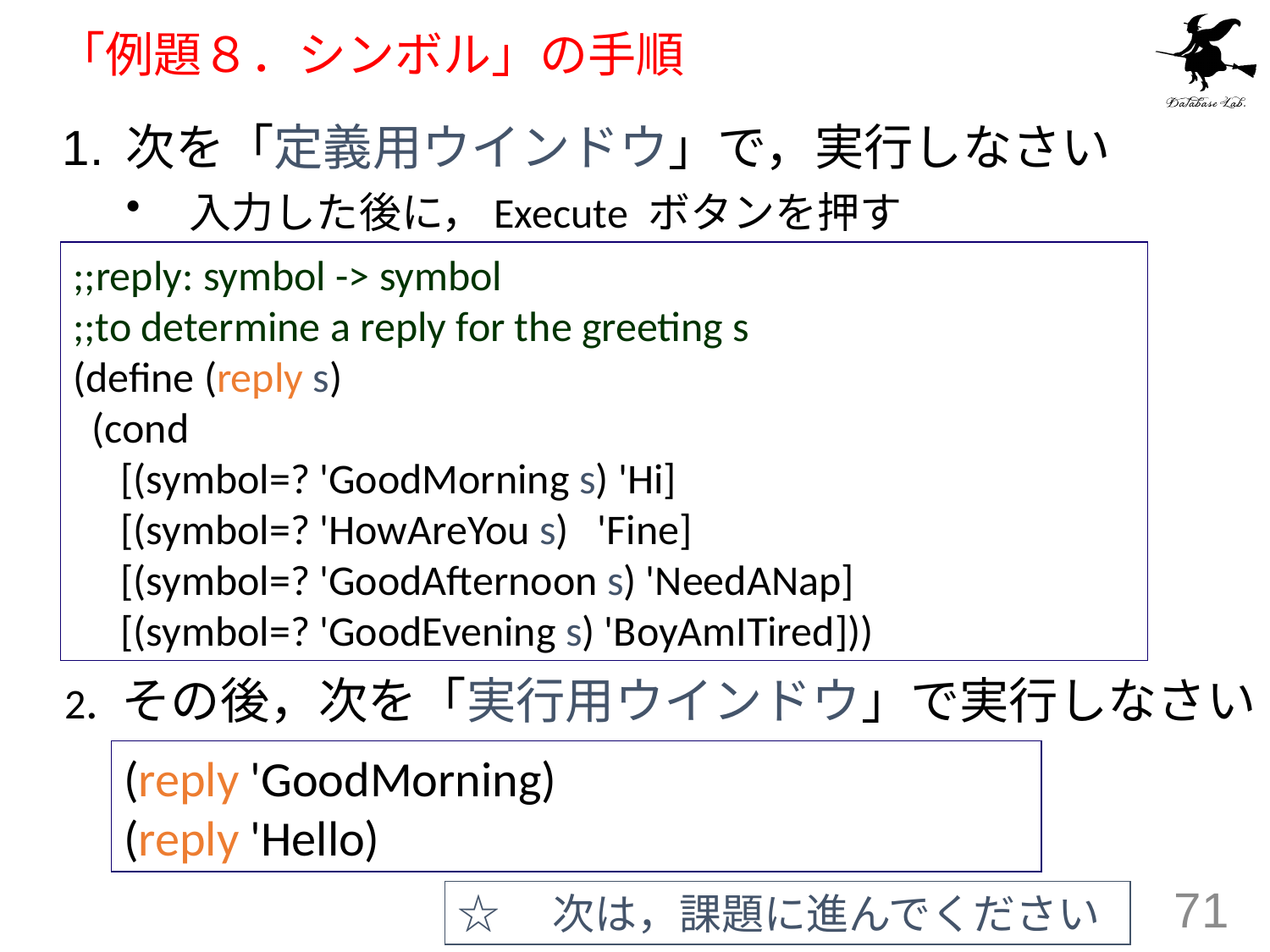

# 「例題８．シンボル」の手順
次を「定義用ウインドウ」で，実行しなさい
入力した後に，Execute ボタンを押す
;;reply: symbol -> symbol
;;to determine a reply for the greeting s
(define (reply s)
  (cond
     [(symbol=? 'GoodMorning s) 'Hi]
     [(symbol=? 'HowAreYou s)   'Fine]
     [(symbol=? 'GoodAfternoon s) 'NeedANap]
     [(symbol=? 'GoodEvening s) 'BoyAmITired]))
2. その後，次を「実行用ウインドウ」で実行しなさい
(reply 'GoodMorning)
(reply 'Hello)
☆　次は，課題に進んでください
71